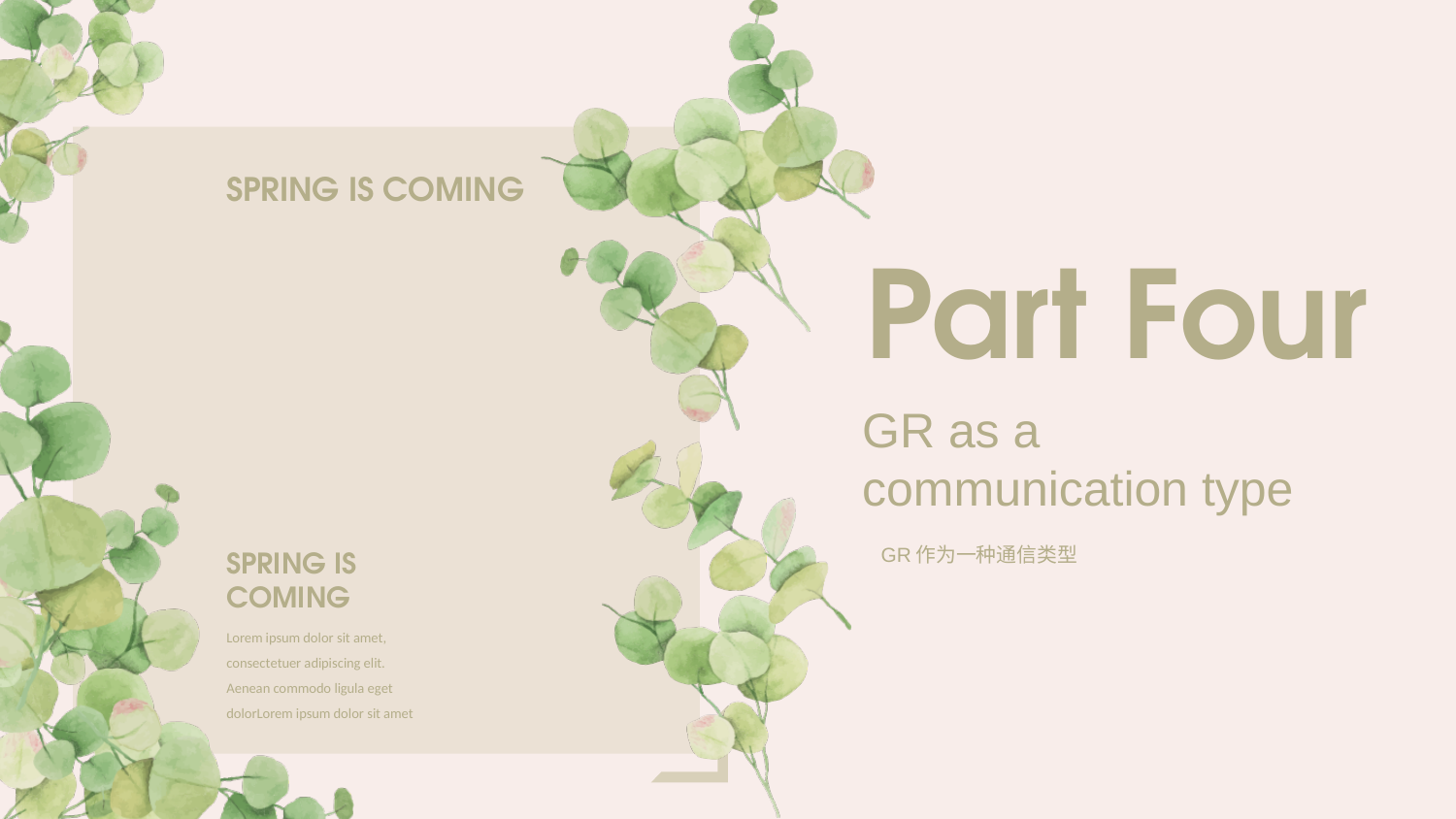

SPRING IS COMING
Part Four
GR as a communication type
GR作为一种通信类型
SPRING IS COMING
Lorem ipsum dolor sit amet, consectetuer adipiscing elit. Aenean commodo ligula eget dolorLorem ipsum dolor sit amet